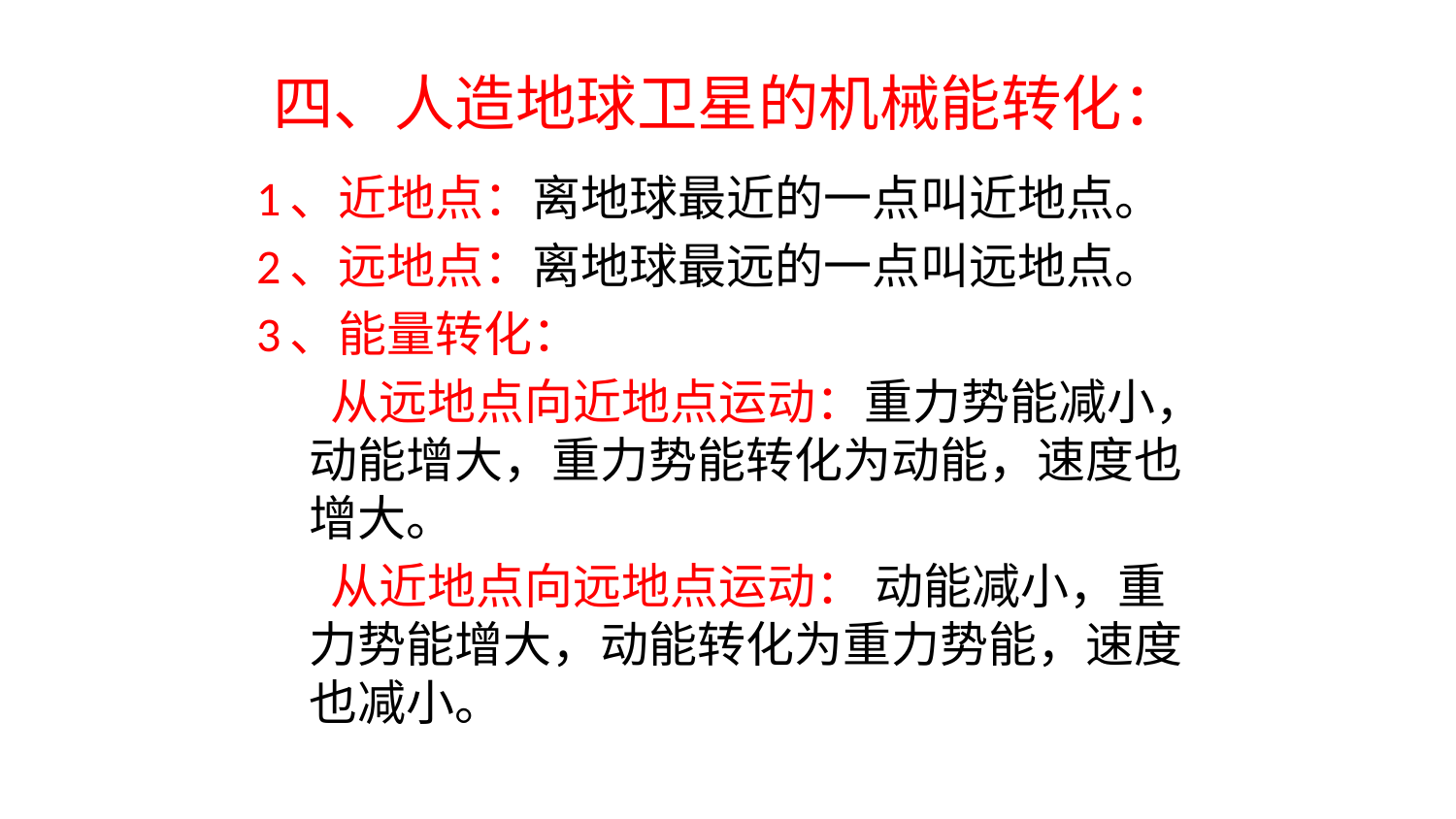

# 四、人造地球卫星的机械能转化：
1、近地点：离地球最近的一点叫近地点。
2、远地点：离地球最远的一点叫远地点。
3、能量转化：
      从远地点向近地点运动：重力势能减小，动能增大，重力势能转化为动能，速度也增大。
      从近地点向远地点运动： 动能减小，重力势能增大，动能转化为重力势能，速度也减小。